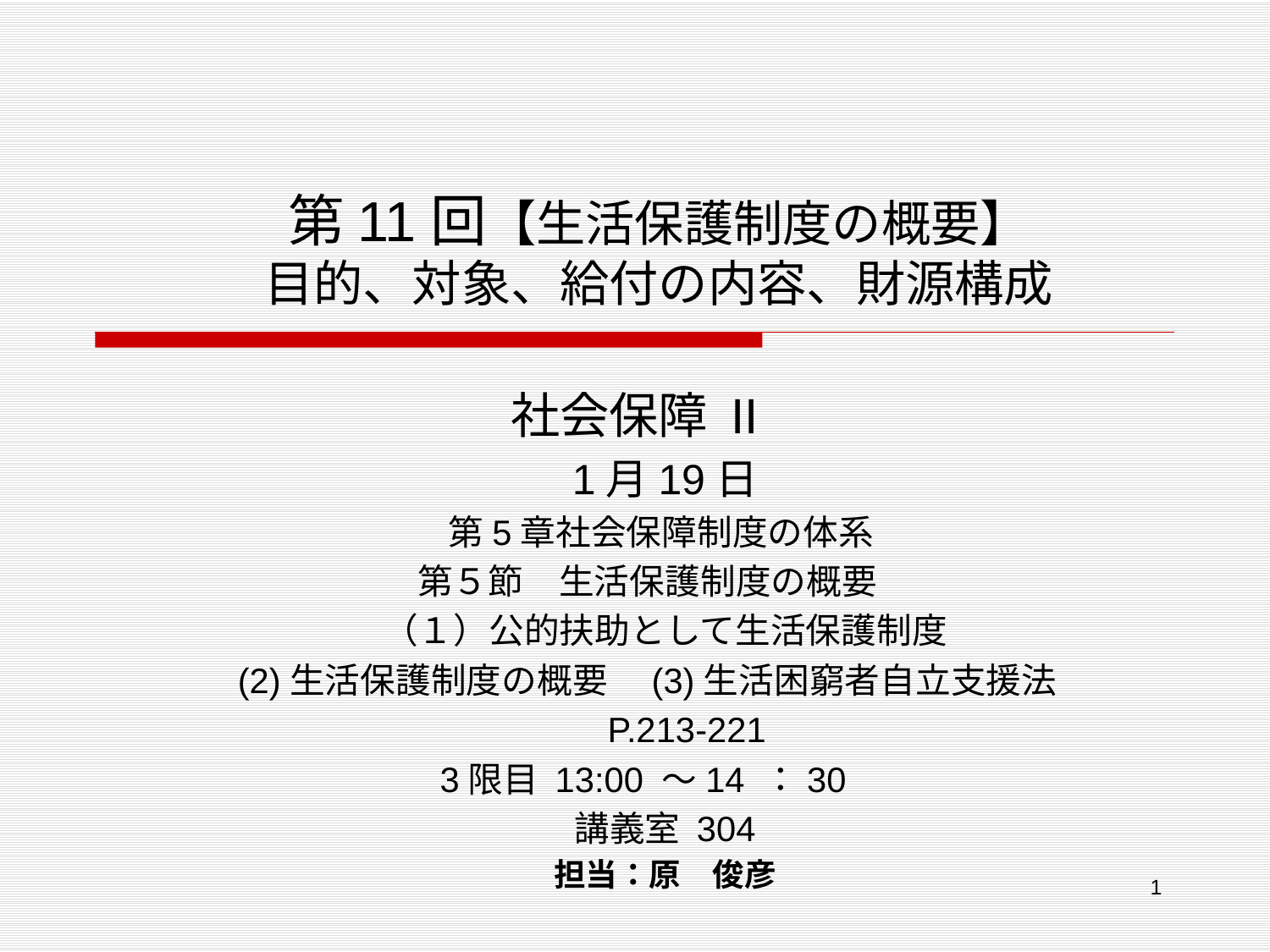

# 第11回【生活保護制度の概要】 目的、対象、給付の内容、財源構成
社会保障 II
1月19日
第5章社会保障制度の体系
第５節　生活保護制度の概要
（１）公的扶助として生活保護制度
(2)生活保護制度の概要　(3)生活困窮者自立支援法
　P.213-221
3限目 13:00 ～14 ：30
講義室 304
担当：原　俊彦

　　　       担当　原　俊彦（札幌市立大学）t.hara@scu.ac.jp

1